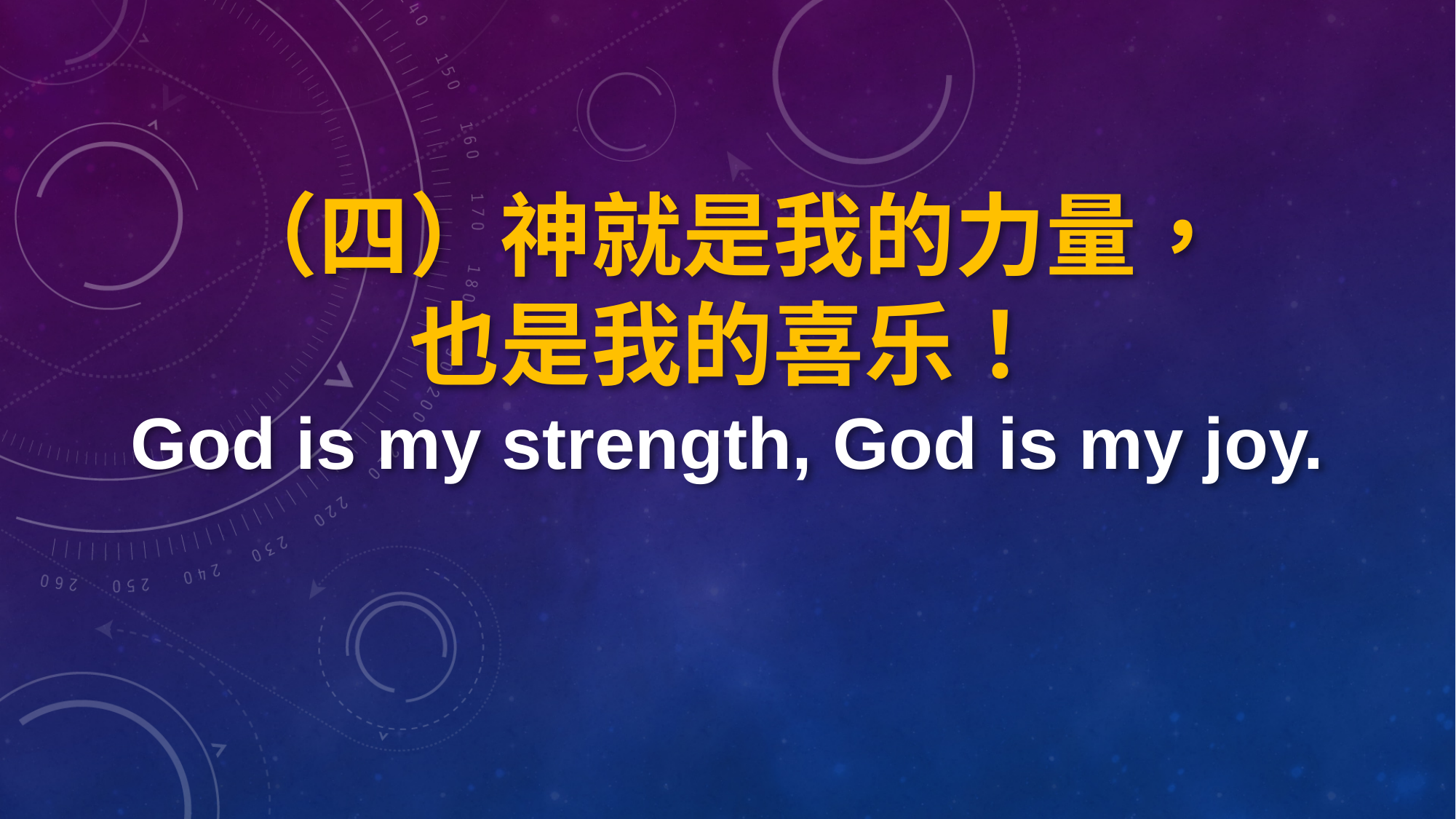

（四）神就是我的力量，
也是我的喜乐！
God is my strength, God is my joy.